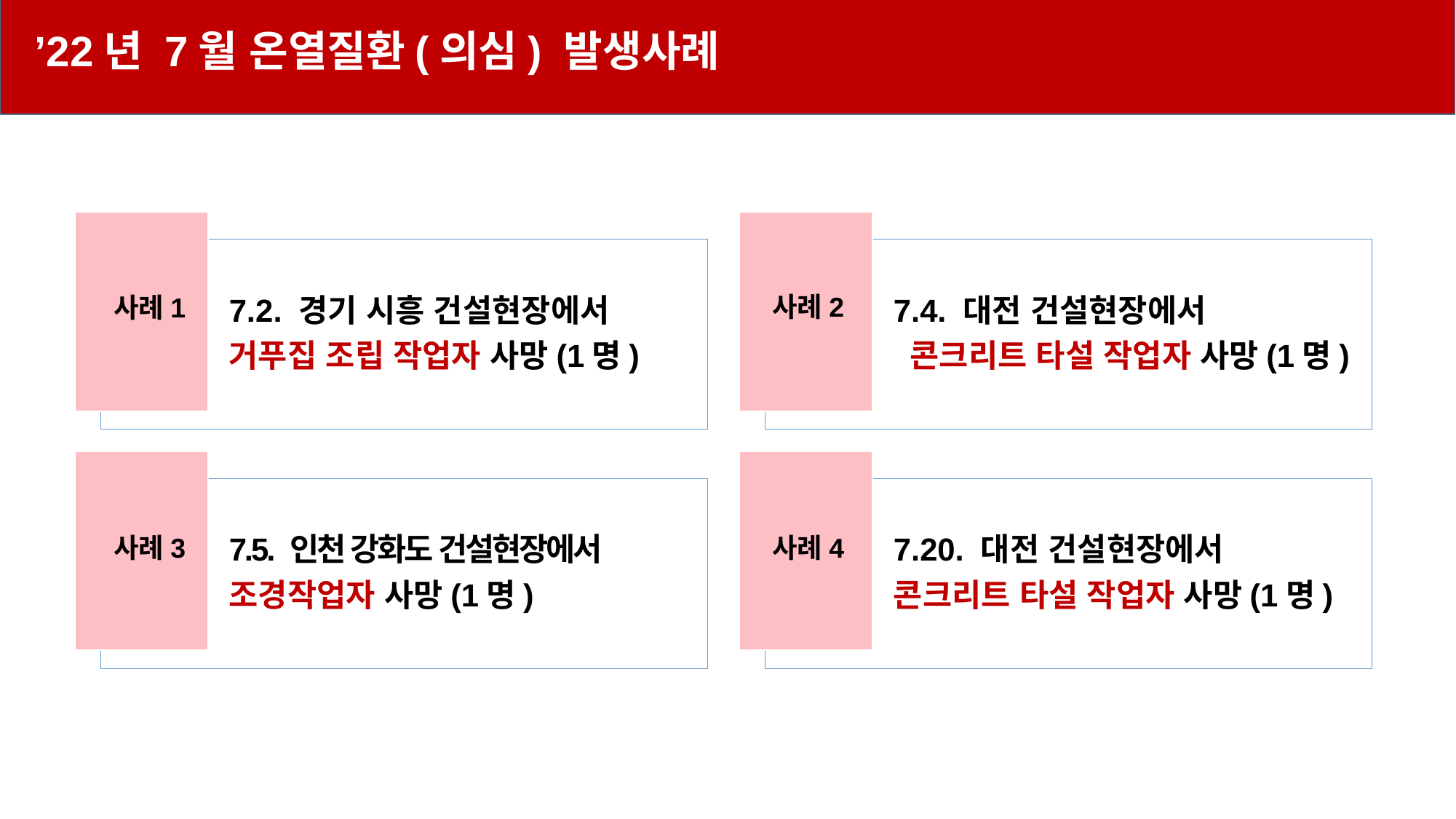

’22년 7월 온열질환(의심) 발생사례
7.2. 경기 시흥 건설현장에서
거푸집 조립 작업자 사망(1명)
7.4. 대전 건설현장에서
 콘크리트 타설 작업자 사망(1명)
7.5. 인천 강화도 건설현장에서
조경작업자 사망(1명)
7.20. 대전 건설현장에서
콘크리트 타설 작업자 사망(1명)
사례2
사례1
사례3
사례4